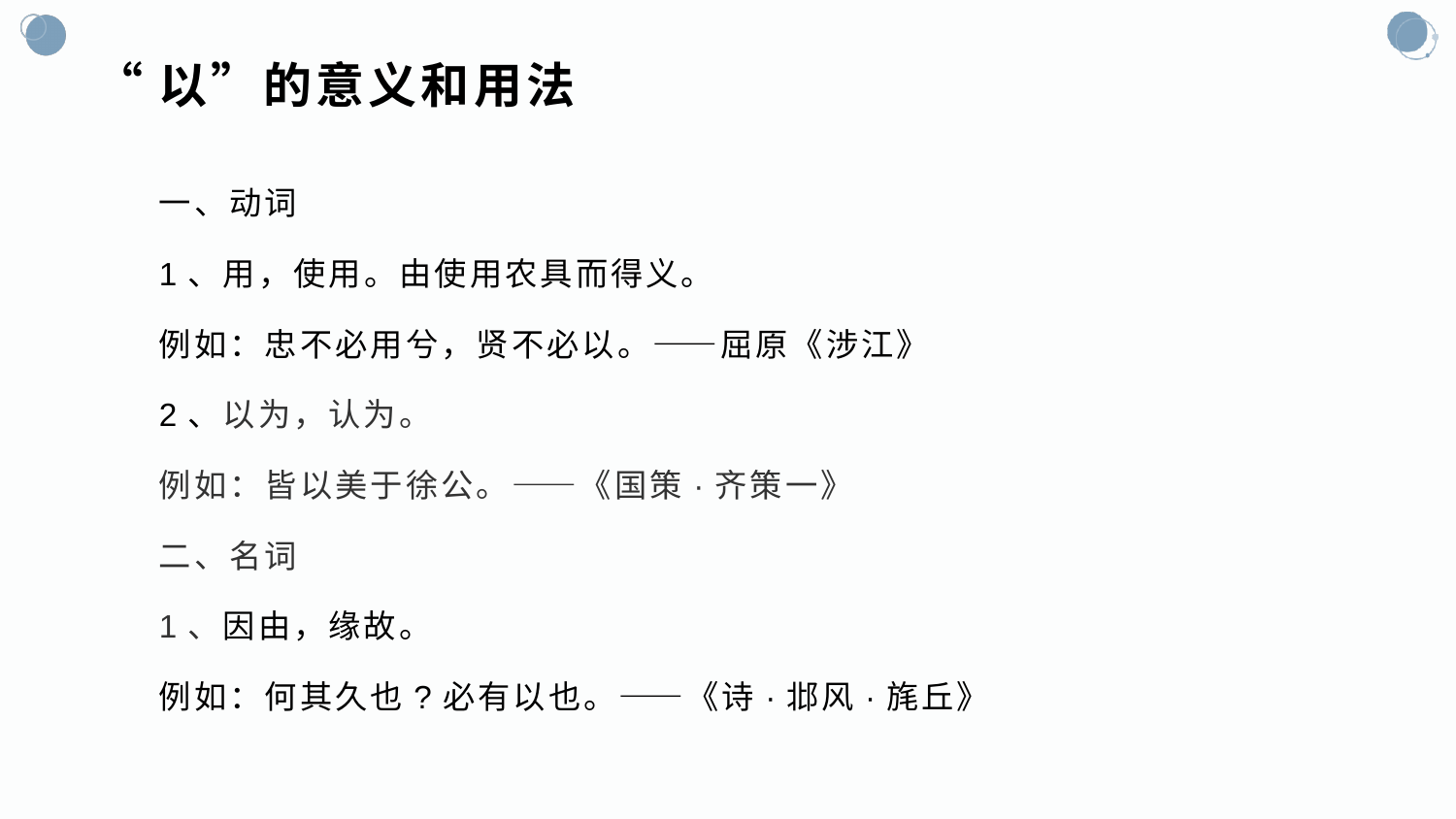

# “以”的意义和用法
一、动词
1、用，使用。由使用农具而得义。
例如：忠不必用兮，贤不必以。——屈原《涉江》
2、以为，认为。
例如：皆以美于徐公。——《国策·齐策一》
二、名词
1、因由，缘故。
例如：何其久也?必有以也。——《诗·邶风·旄丘》